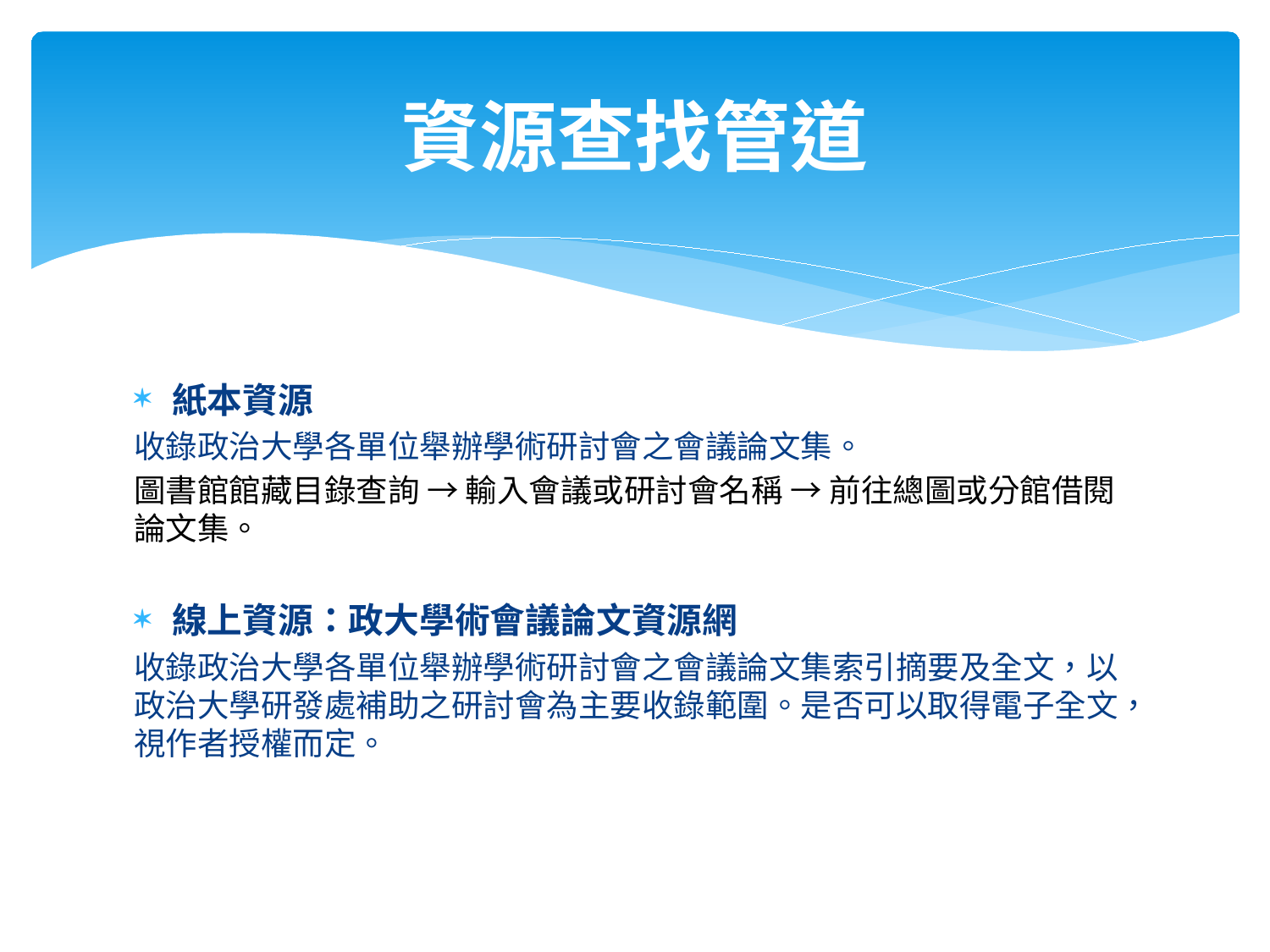

# 資源查找管道
紙本資源
收錄政治大學各單位舉辦學術研討會之會議論文集。
圖書館館藏目錄查詢 → 輸入會議或研討會名稱 → 前往總圖或分館借閱論文集。

線上資源：政大學術會議論文資源網
收錄政治大學各單位舉辦學術研討會之會議論文集索引摘要及全文，以政治大學研發處補助之研討會為主要收錄範圍。是否可以取得電子全文，視作者授權而定。